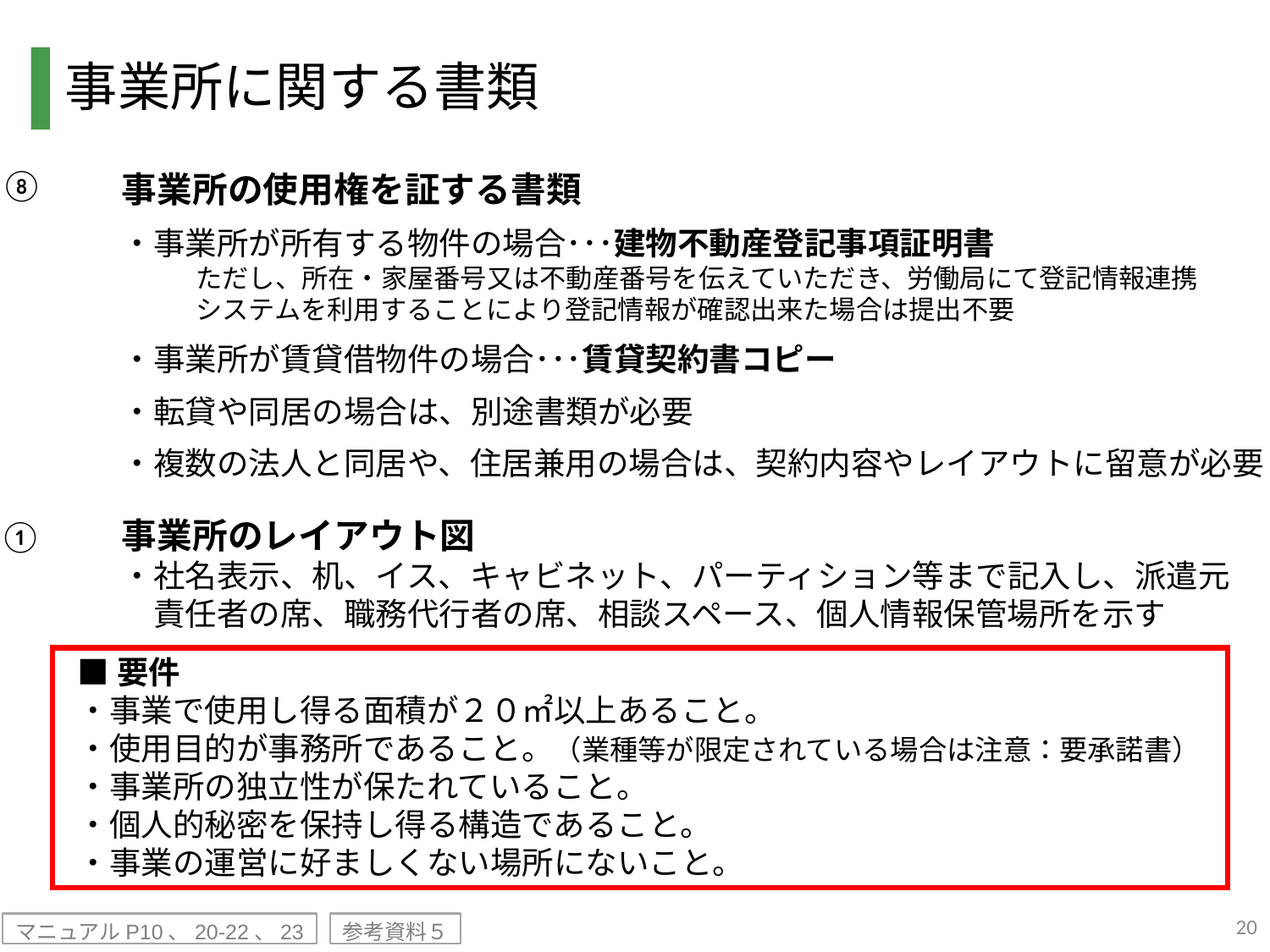

# 事業所に関する書類
事業所の使用権を証する書類
・事業所が所有する物件の場合･･･建物不動産登記事項証明書
ただし、所在・家屋番号又は不動産番号を伝えていただき、労働局にて登記情報連携
システムを利用することにより登記情報が確認出来た場合は提出不要
・事業所が賃貸借物件の場合･･･賃貸契約書コピー
・転貸や同居の場合は、別途書類が必要
・複数の法人と同居や、住居兼用の場合は、契約内容やレイアウトに留意が必要
事業所のレイアウト図
・社名表示、机、イス、キャビネット、パーティション等まで記入し、派遣元
　責任者の席、職務代行者の席、相談スペース、個人情報保管場所を示す
⑧
①
■要件
・事業で使用し得る面積が２０㎡以上あること。
・使用目的が事務所であること。（業種等が限定されている場合は注意：要承諾書）
・事業所の独立性が保たれていること。
・個人的秘密を保持し得る構造であること。
・事業の運営に好ましくない場所にないこと。
20
マニュアルP10、20-22、23
参考資料５